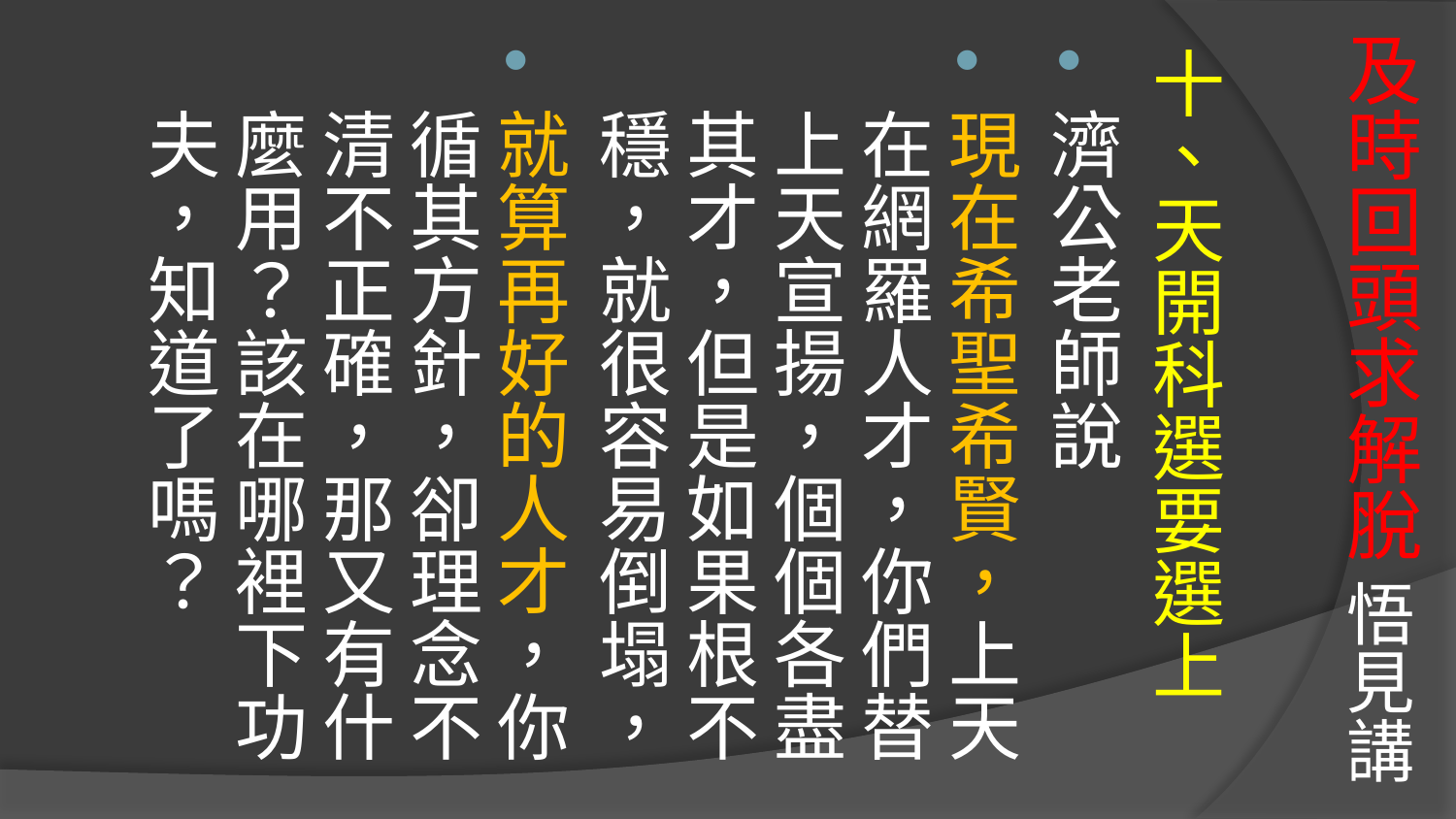

# 及時回頭求解脫 悟見講
十、天開科選要選上
濟公老師說
現在希聖希賢，上天在網羅人才，你們替上天宣揚，個個各盡其才，但是如果根不穩，就很容易倒塌，
就算再好的人才，你循其方針，卻理念不清不正確，那又有什麼用？該在哪裡下功夫，知道了嗎？